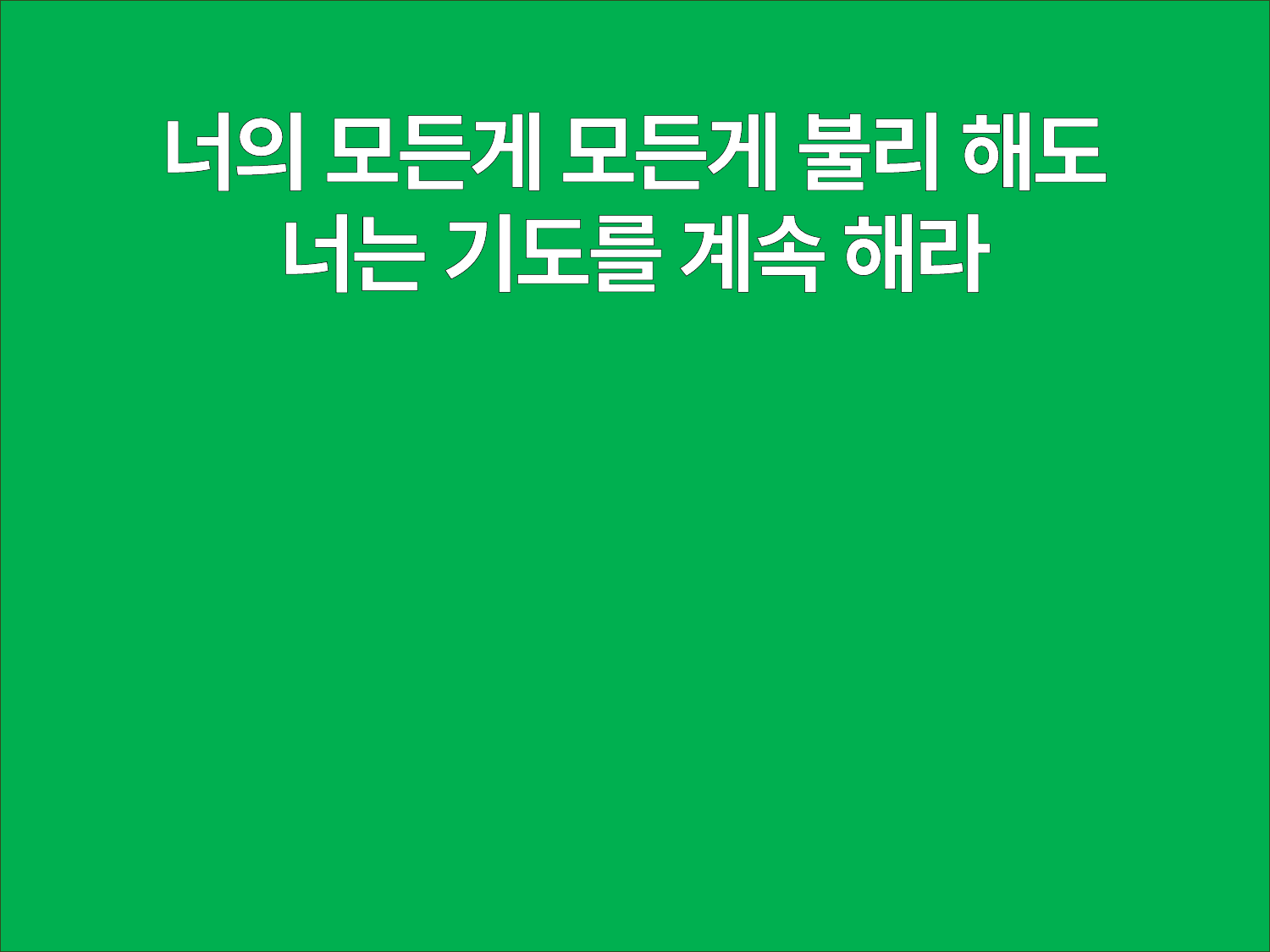

너의 모든게 모든게 불리 해도
너는 기도를 계속 해라